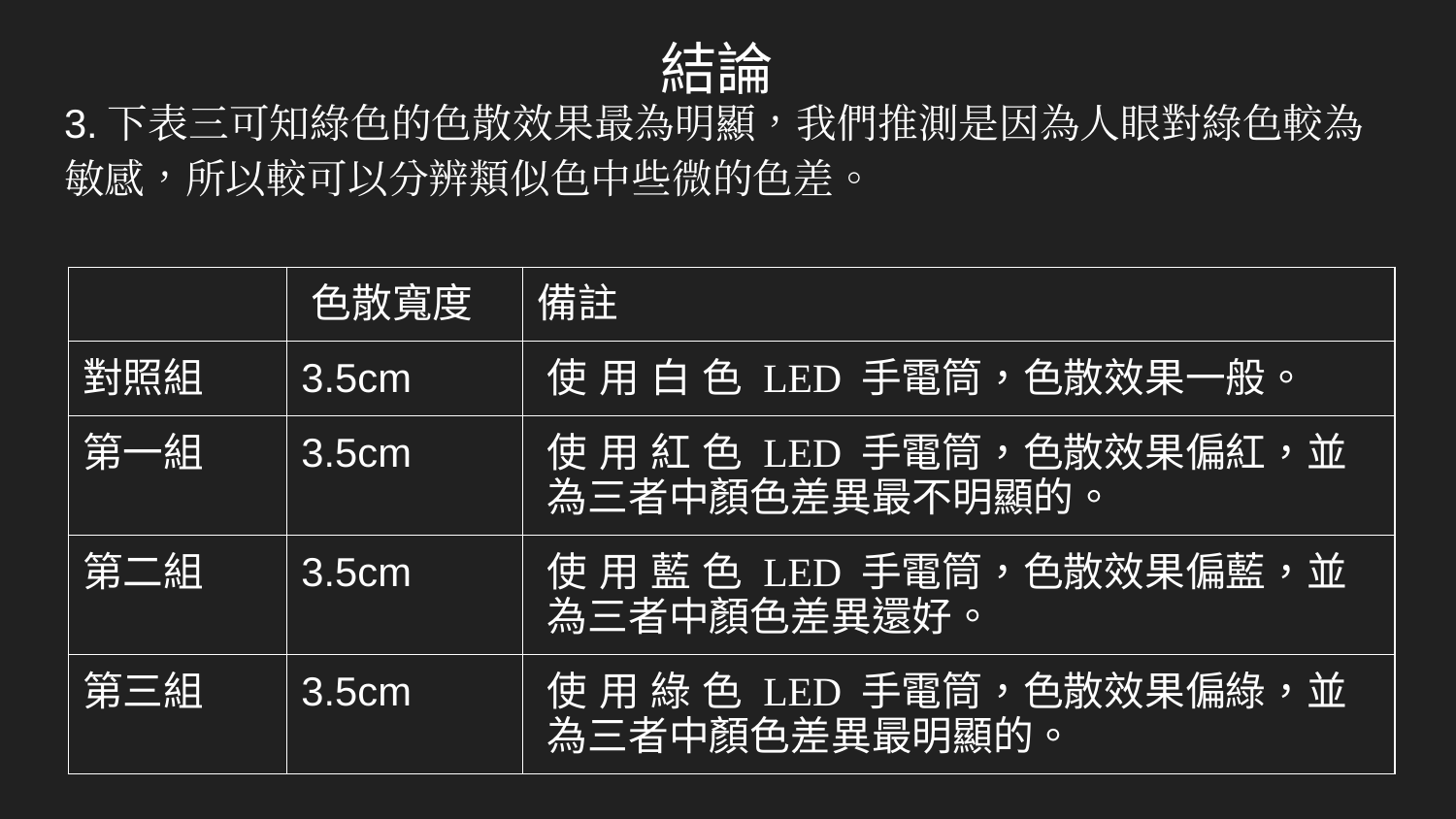

# 結論
3.下表三可知綠色的色散效果最為明顯，我們推測是因為人眼對綠色較為敏感，所以較可以分辨類似色中些微的色差。
|  | 色散寬度 | 備註 |
| --- | --- | --- |
| 對照組 | 3.5cm | 使 用 白 色 LED 手電筒，色散效果一般。 |
| 第一組 | 3.5cm | 使 用 紅 色 LED 手電筒，色散效果偏紅，並為三者中顏色差異最不明顯的。 |
| 第二組 | 3.5cm | 使 用 藍 色 LED 手電筒，色散效果偏藍，並為三者中顏色差異還好。 |
| 第三組 | 3.5cm | 使 用 綠 色 LED 手電筒，色散效果偏綠，並為三者中顏色差異最明顯的。 |